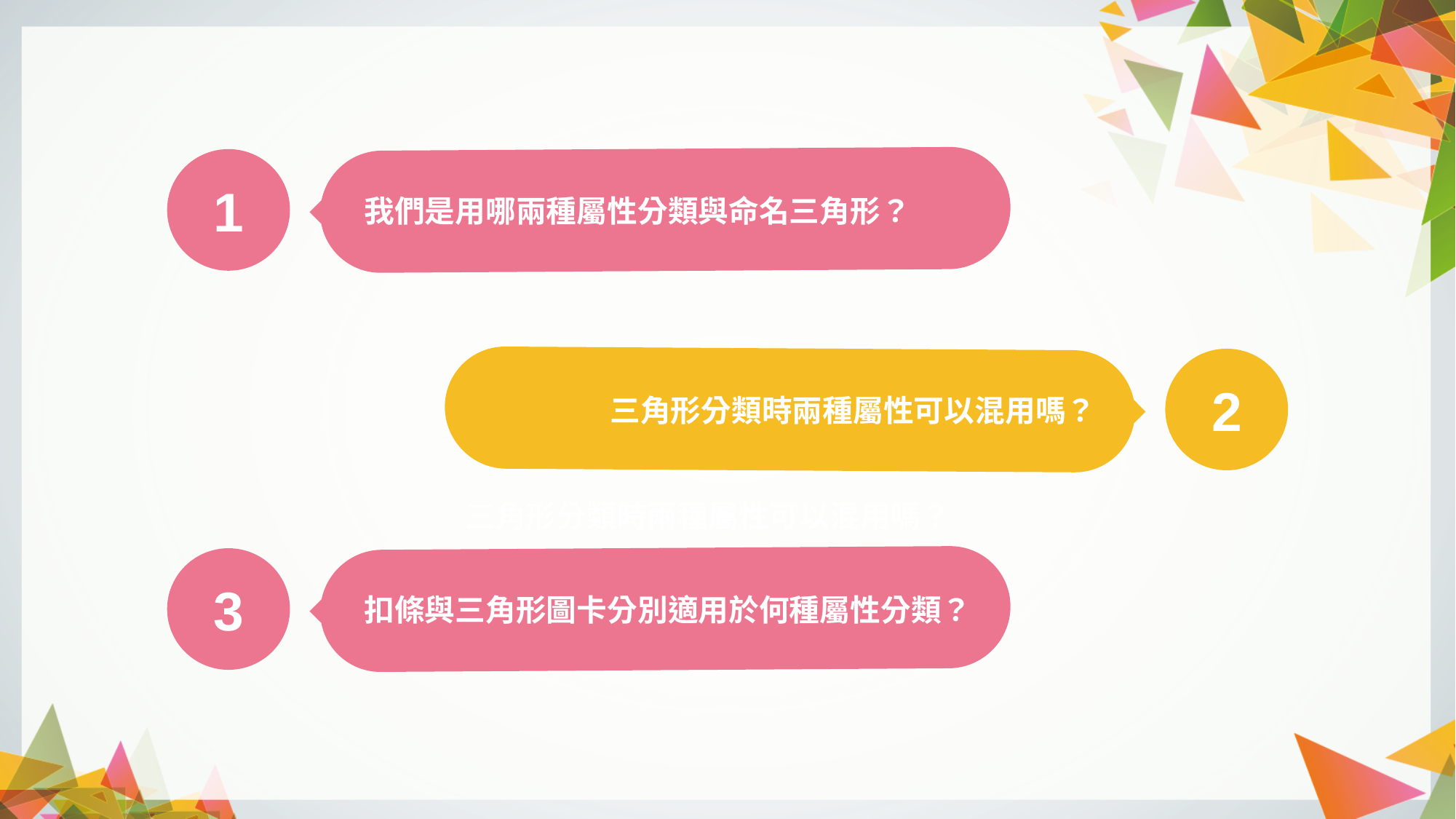

1
我們是用哪兩種屬性分類與命名三角形？

2
三角形分類時兩種屬性可以混用嗎？
三角形分類時兩種屬性可以混用嗎？

3
扣條與三角形圖卡分別適用於何種屬性分類？